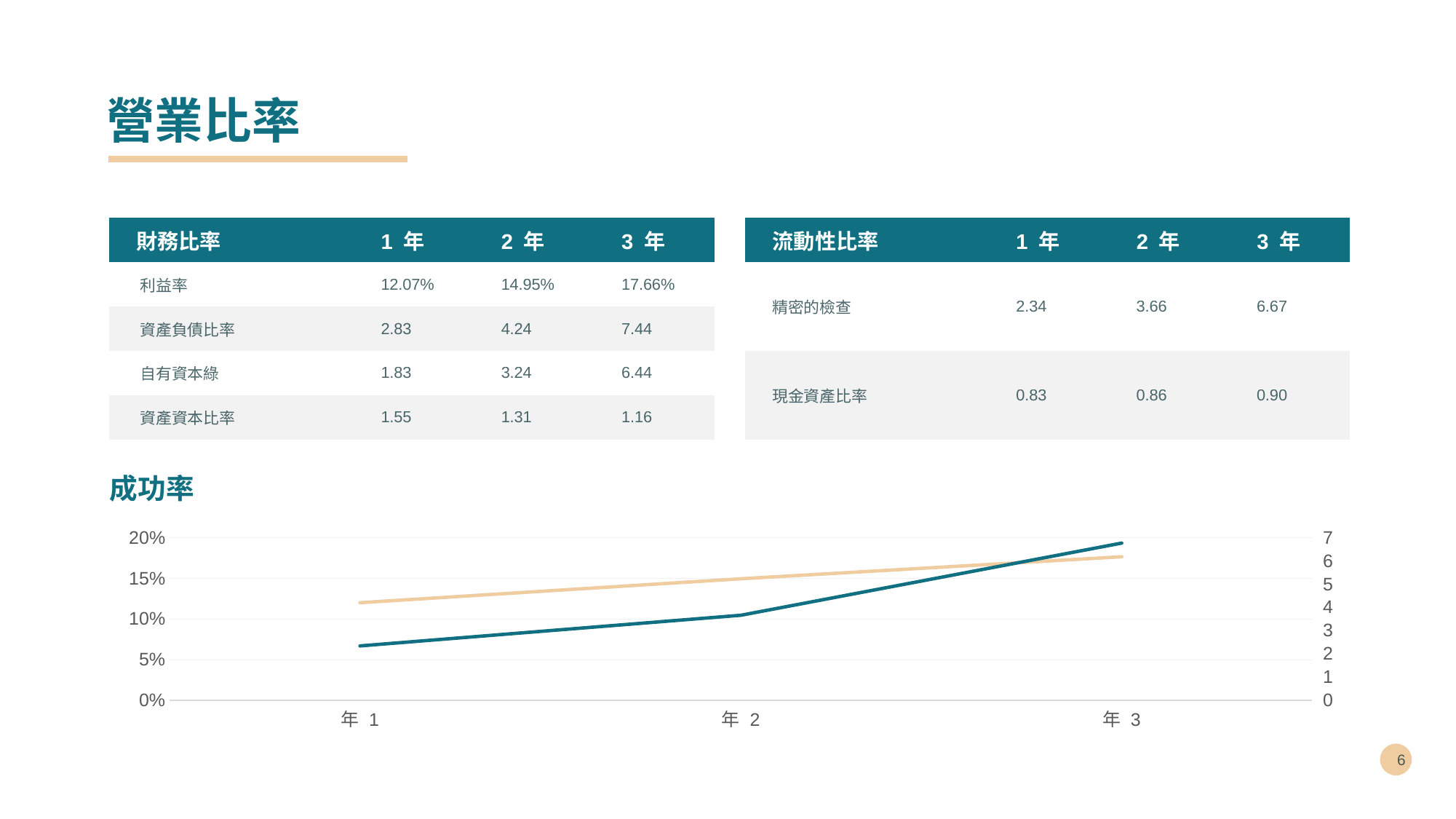

# 營業比率

| 財務比率 | 1 年 | 2 年 | 3 年 |
| --- | --- | --- | --- |
| 利益率 | 12.07% | 14.95% | 17.66% |
| 資產負債比率 | 2.83 | 4.24 | 7.44 |
| 自有資本綠 | 1.83 | 3.24 | 6.44 |
| 資產資本比率 | 1.55 | 1.31 | 1.16 |
| 流動性比率 | 1 年 | 2 年 | 3 年 |
| --- | --- | --- | --- |
| 精密的檢查 | 2.34 | 3.66 | 6.67 |
| 現金資產比率 | 0.83 | 0.86 | 0.90 |

[unsupported chart]

6